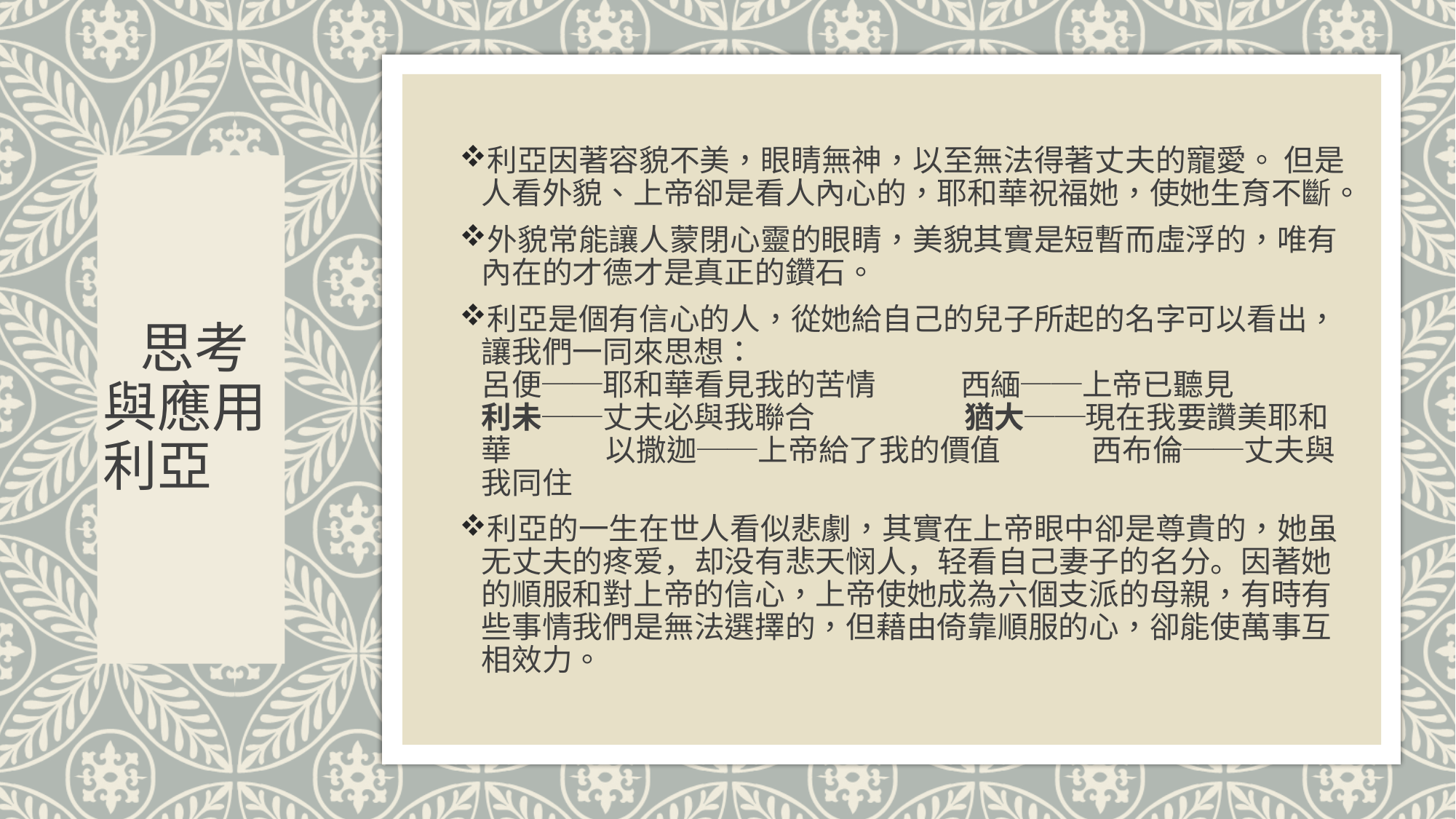

利亞因著容貌不美，眼睛無神，以至無法得著丈夫的寵愛。 但是人看外貌、上帝卻是看人內心的，耶和華祝福她，使她生育不斷。
外貌常能讓人蒙閉心靈的眼睛，美貌其實是短暫而虛浮的，唯有內在的才德才是真正的鑽石。
利亞是個有信心的人，從她給自己的兒子所起的名字可以看出，讓我們一同來思想：
呂便──耶和華看見我的苦情　        西緬──上帝已聽見
利未──丈夫必與我聯合　　　　    猶大──現在我要讚美耶和華              以撒迦──上帝給了我的價值　　　西布倫──丈夫與我同住
利亞的一生在世人看似悲劇，其實在上帝眼中卻是尊貴的，她虽无丈夫的疼爱，却没有悲天悯人，轻看自己妻子的名分。因著她的順服和對上帝的信心，上帝使她成為六個支派的母親，有時有些事情我們是無法選擇的，但藉由倚靠順服的心，卻能使萬事互相效力。
# 思考與應用 利亞
21